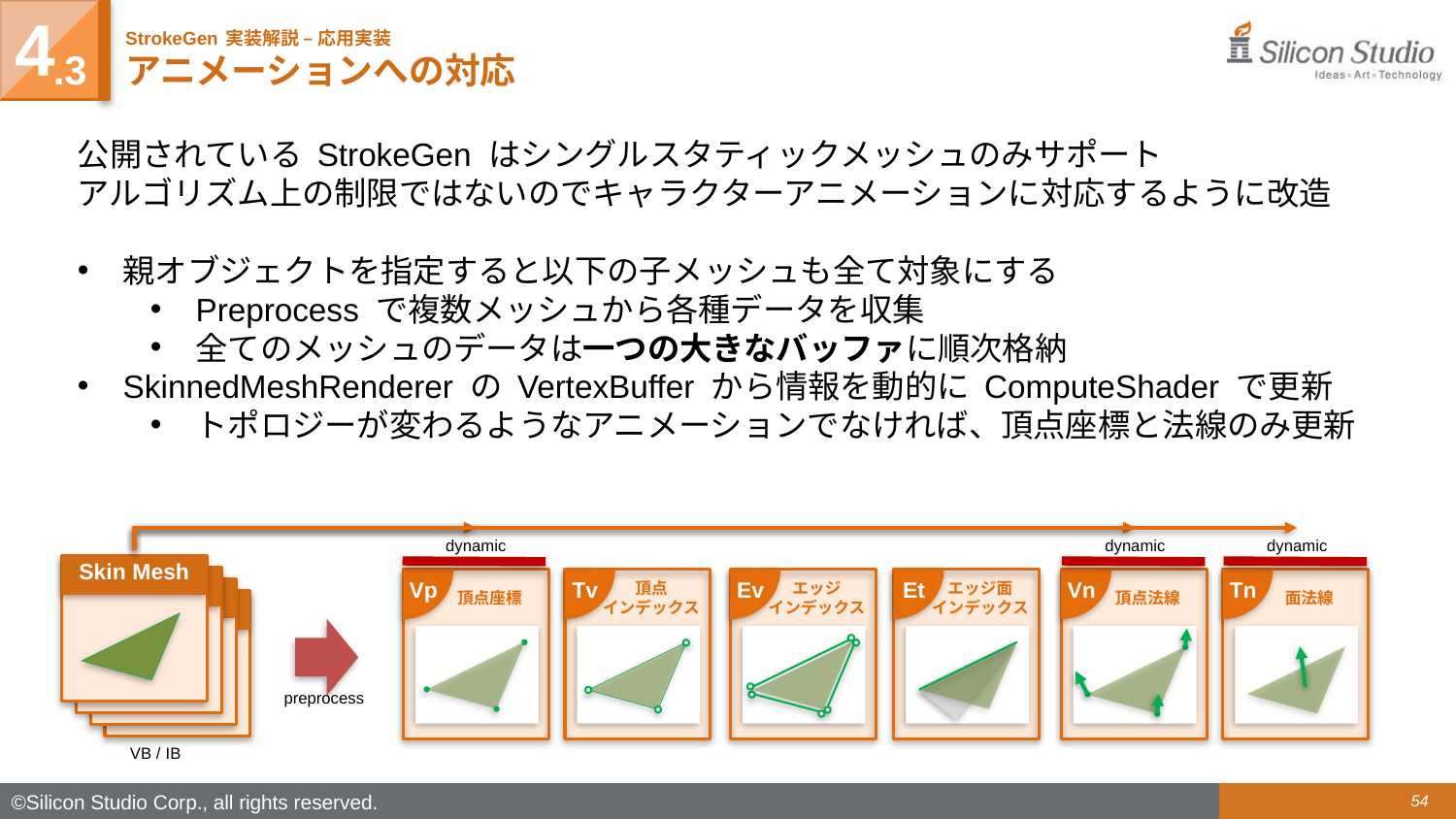

4
# StrokeGen 実装解説 – 応用実装 アニメーションへの対応
.3
公開されている StrokeGen はシングルスタティックメッシュのみサポート
アルゴリズム上の制限ではないのでキャラクターアニメーションに対応するように改造

親オブジェクトを指定すると以下の子メッシュも全て対象にする
Preprocess で複数メッシュから各種データを収集
全てのメッシュのデータは一つの大きなバッファに順次格納
SkinnedMeshRenderer の VertexBuffer から情報を動的に ComputeShader で更新
トポロジーが変わるようなアニメーションでなければ、頂点座標と法線のみ更新

Vp

Tv

Ev

Et

Vn

Tn
dynamic
dynamic
dynamic
Skin Mesh

Mesh

Mesh

Mesh

VB / IB

頂点
インデックス
エッジ
インデックス
エッジ面
インデックス
頂点座標
頂点法線
面法線

preprocess